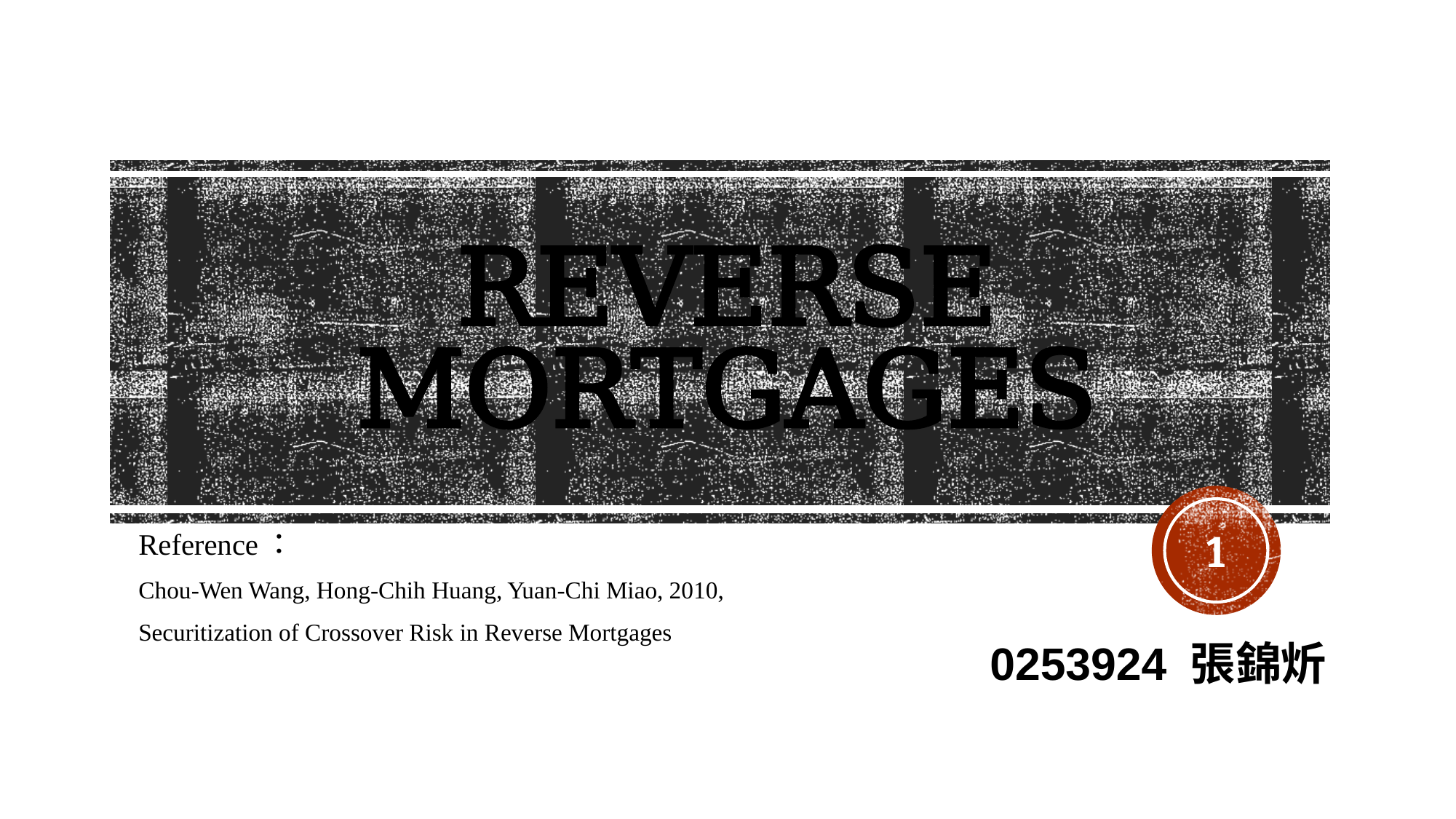

# Reverse Mortgages
1
Reference：
Chou-Wen Wang, Hong-Chih Huang, Yuan-Chi Miao, 2010,
Securitization of Crossover Risk in Reverse Mortgages
0253924 張錦炘